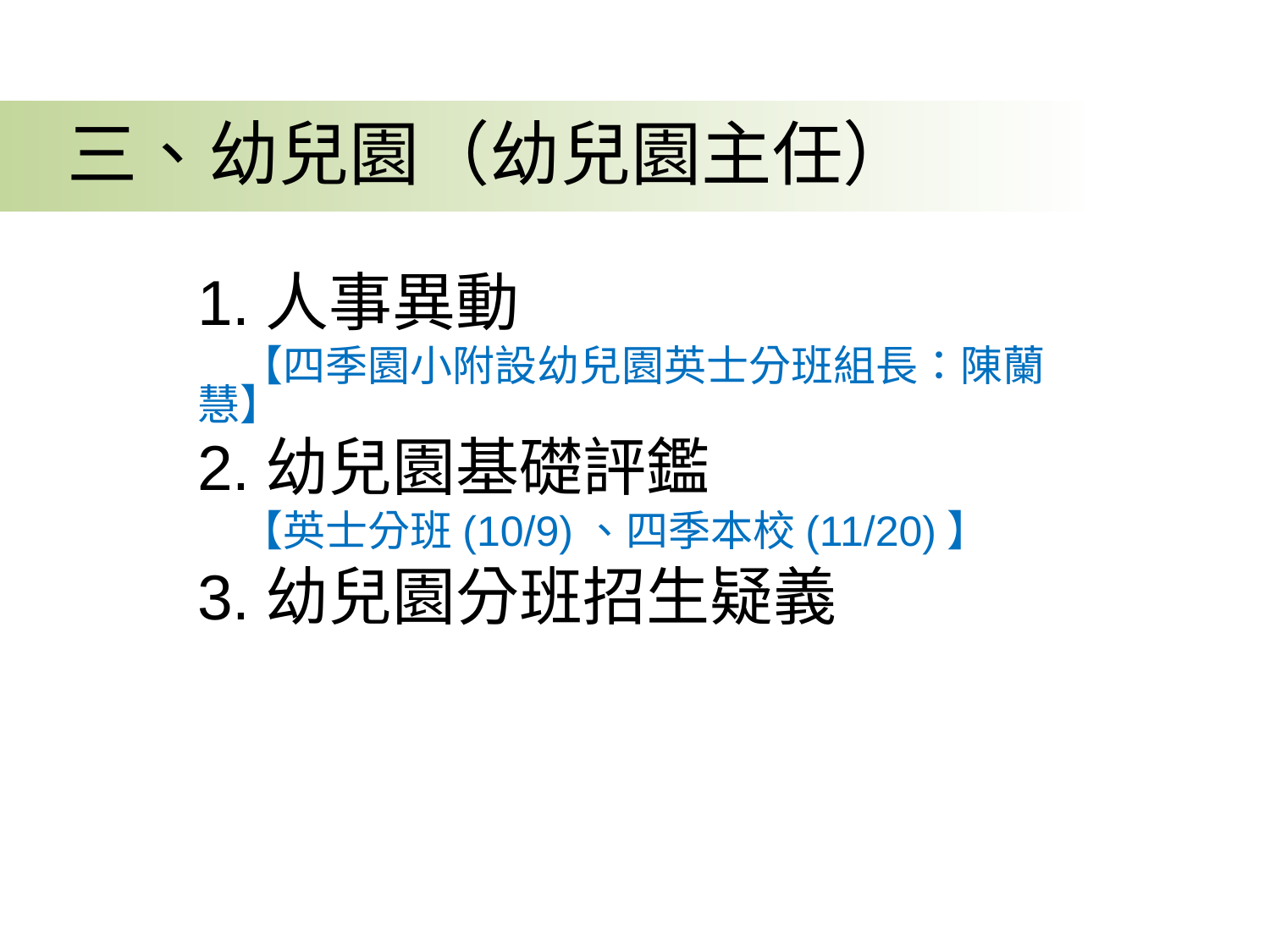

三、幼兒園（幼兒園主任）
1.人事異動
  【四季園小附設幼兒園英士分班組長：陳蘭慧】
2.幼兒園基礎評鑑
  【英士分班(10/9)、四季本校(11/20)】
3.幼兒園分班招生疑義